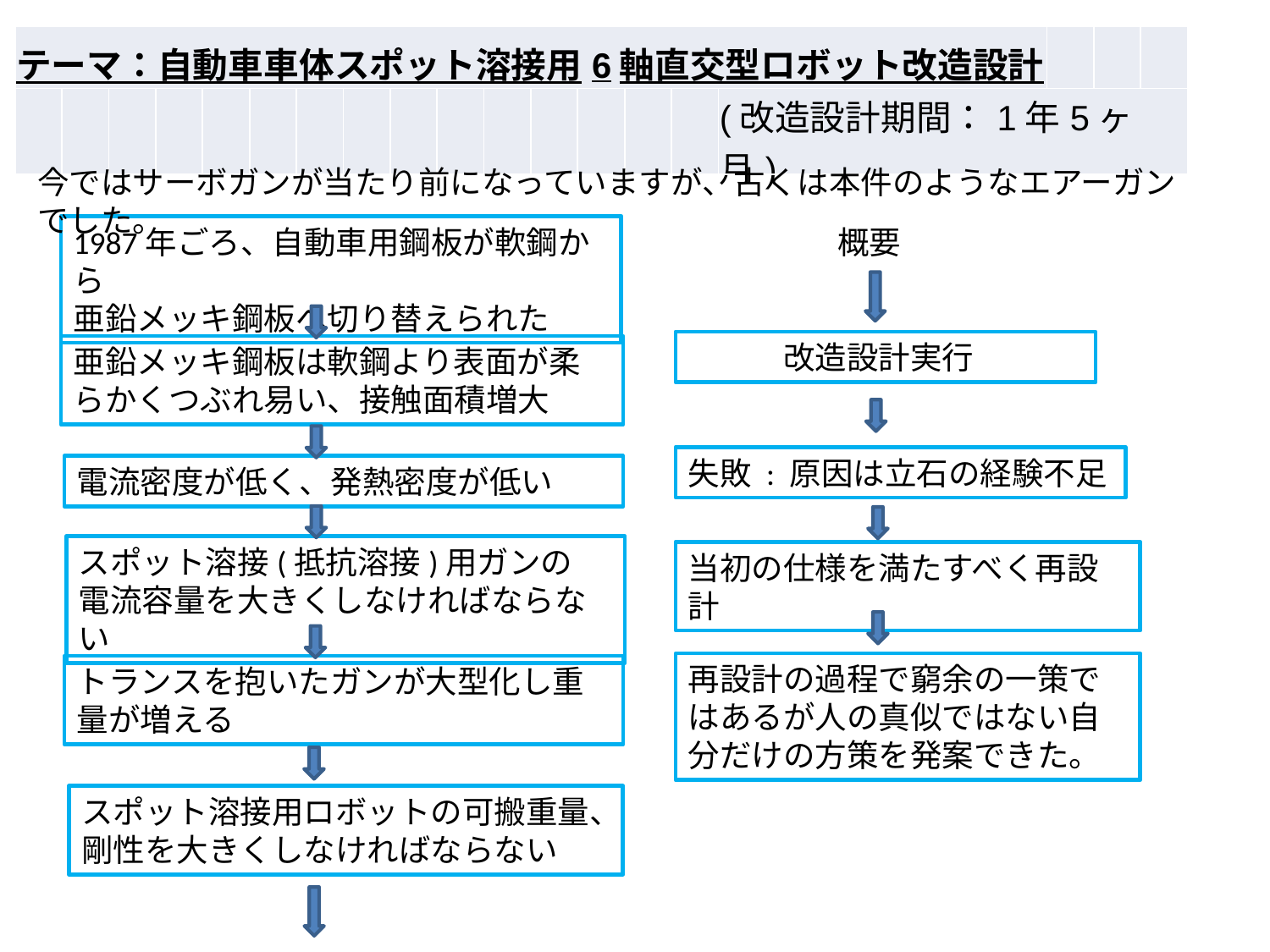

| テーマ：自動車車体スポット溶接用6軸直交型ロボット改造設計 |  |  |  |  |  |  |  |  |  |  |  |  |  |  |  |  |  |  |
| --- | --- | --- | --- | --- | --- | --- | --- | --- | --- | --- | --- | --- | --- | --- | --- | --- | --- | --- |
|  |  |  |  |  |  |  |  |  |  |  |  |  |  |  | (改造設計期間：1年5ヶ月) |  |  |  |
今ではサーボガンが当たり前になっていますが、古くは本件のようなエアーガンでした。
1987年ごろ、自動車用鋼板が軟鋼から
亜鉛メッキ鋼板へ切り替えられた
概要

　　　改造設計実行
亜鉛メッキ鋼板は軟鋼より表面が柔らかくつぶれ易い、接触面積増大

失敗 : 原因は立石の経験不足
電流密度が低く、発熱密度が低い

スポット溶接(抵抗溶接)用ガンの
電流容量を大きくしなければならない
当初の仕様を満たすべく再設計

再設計の過程で窮余の一策ではあるが人の真似ではない自分だけの方策を発案できた。
トランスを抱いたガンが大型化し重量が増える

スポット溶接用ロボットの可搬重量、剛性を大きくしなければならない